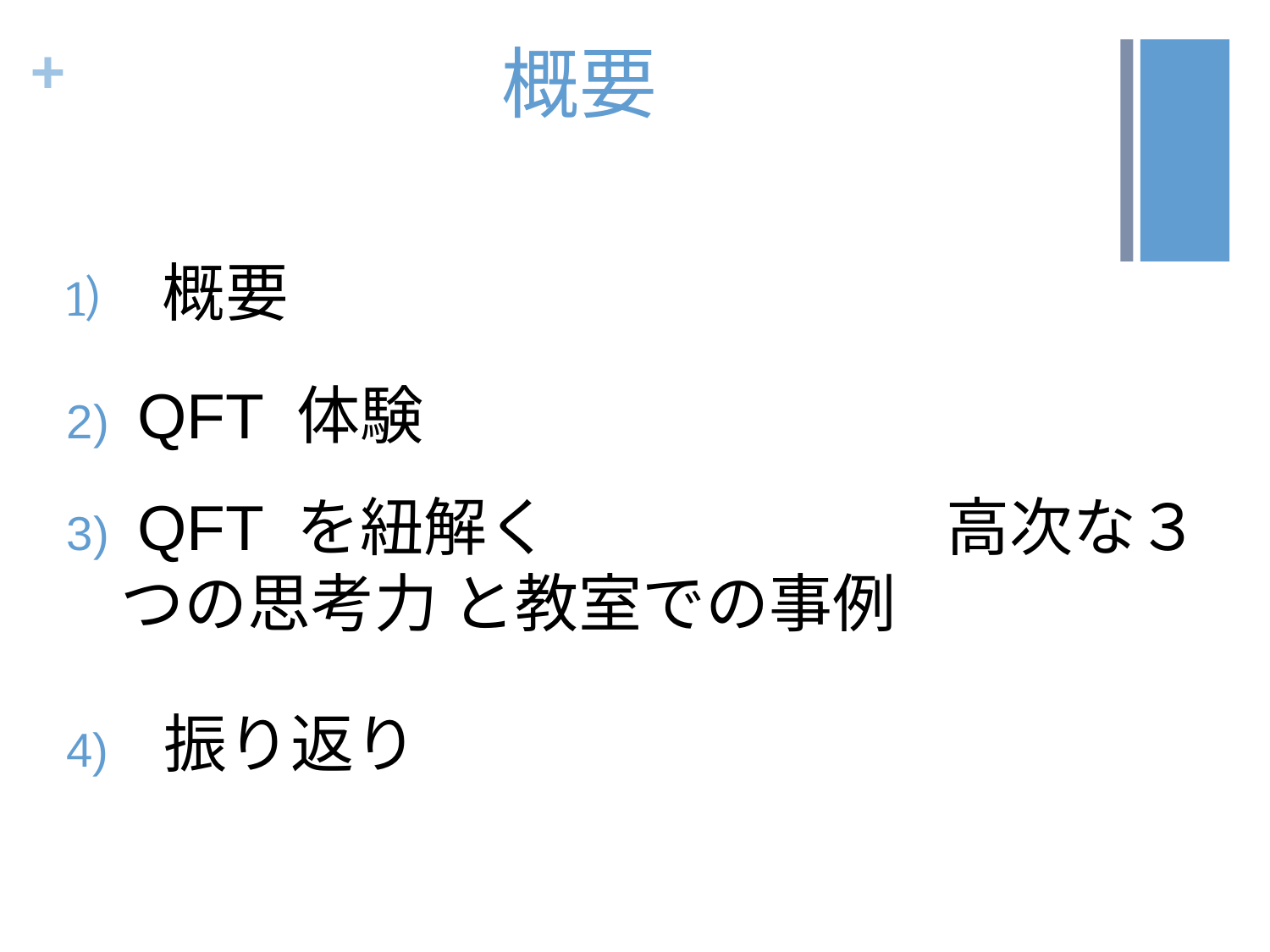

# 概要
  概要
 QFT 体験
 QFT を紐解く                            高次な３つの思考力 と教室での事例
  振り返り